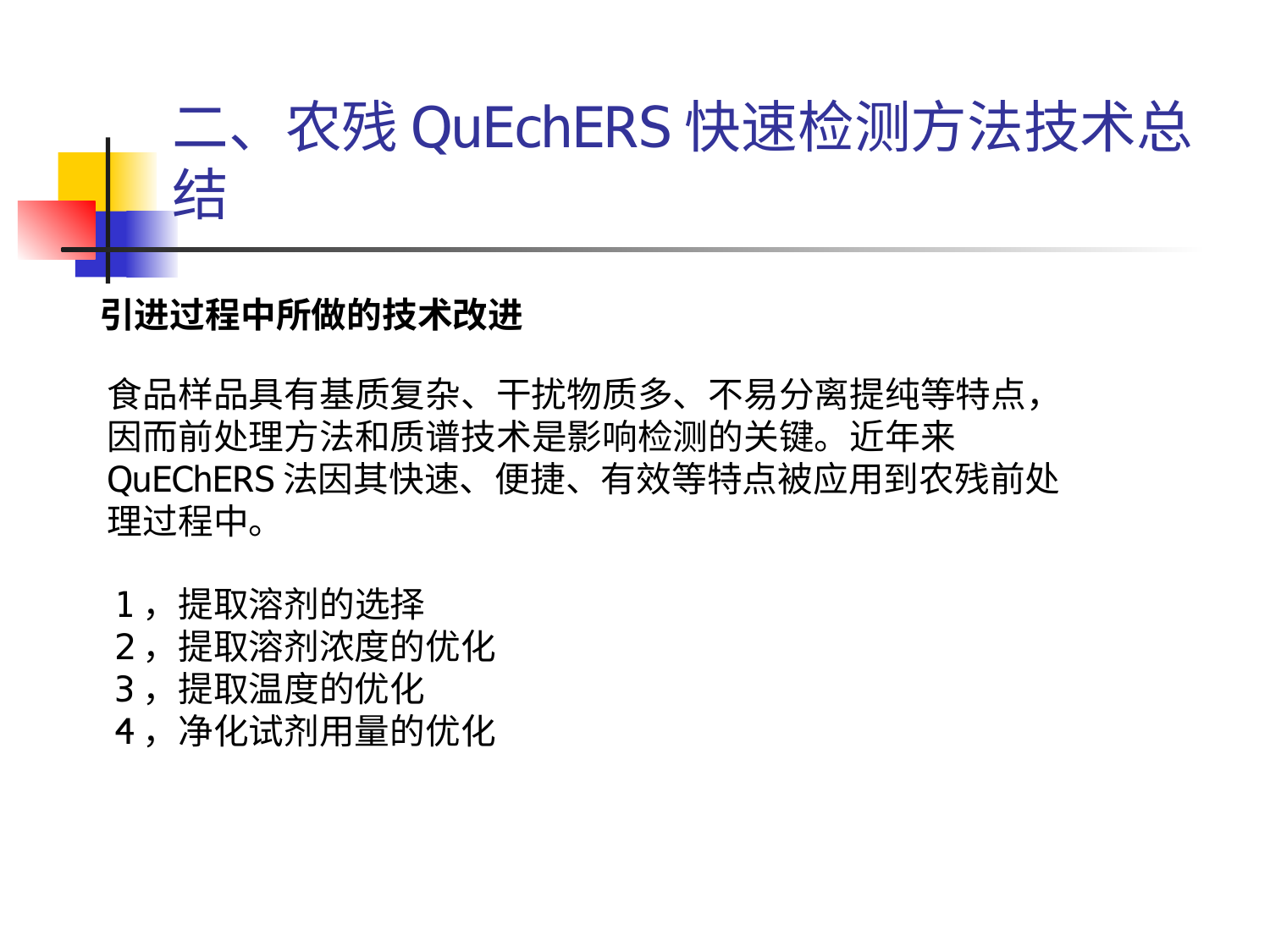

# 二、农残QuEchERS快速检测方法技术总结
引进过程中所做的技术改进
食品样品具有基质复杂、干扰物质多、不易分离提纯等特点，因而前处理方法和质谱技术是影响检测的关键。近年来QuEChERS法因其快速、便捷、有效等特点被应用到农残前处理过程中。
1，提取溶剂的选择
2，提取溶剂浓度的优化
3，提取温度的优化
4，净化试剂用量的优化